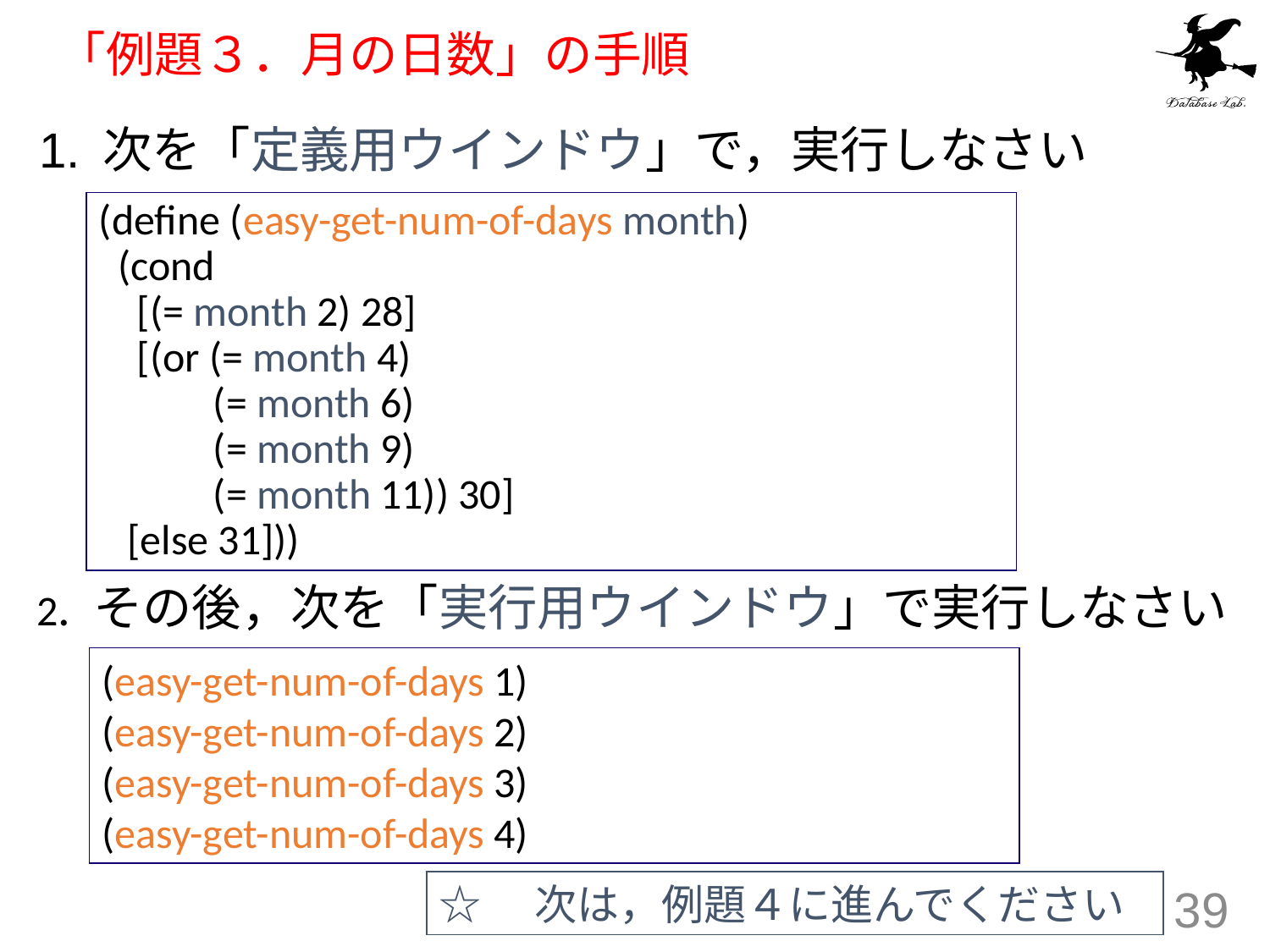

# 「例題３．月の日数」の手順
次を「定義用ウインドウ」で，実行しなさい
(define (easy-get-num-of-days month)
  (cond
    [(= month 2) 28]
    [(or (= month 4)
            (= month 6)
            (= month 9)
            (= month 11)) 30]
   [else 31]))
2. その後，次を「実行用ウインドウ」で実行しなさい
(easy-get-num-of-days 1)
(easy-get-num-of-days 2)
(easy-get-num-of-days 3)
(easy-get-num-of-days 4)
☆　次は，例題４に進んでください
39